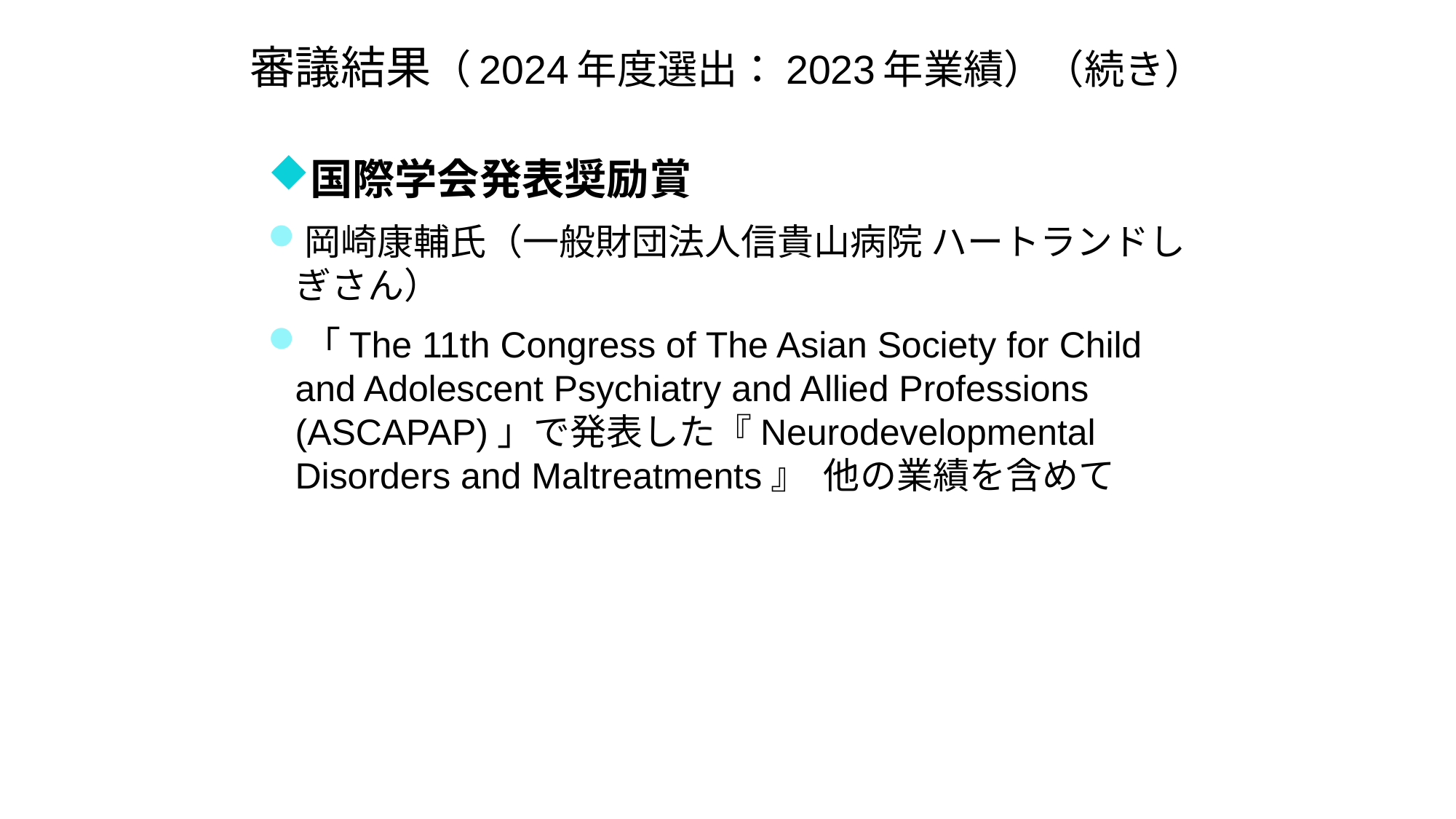

# 審議結果（2024年度選出：2023年業績）（続き）
国際学会発表奨励賞
岡崎康輔氏（一般財団法人信貴山病院 ハートランドしぎさん）
「The 11th Congress of The Asian Society for Child and Adolescent Psychiatry and Allied Professions (ASCAPAP)」で発表した『Neurodevelopmental Disorders and Maltreatments』  他の業績を含めて